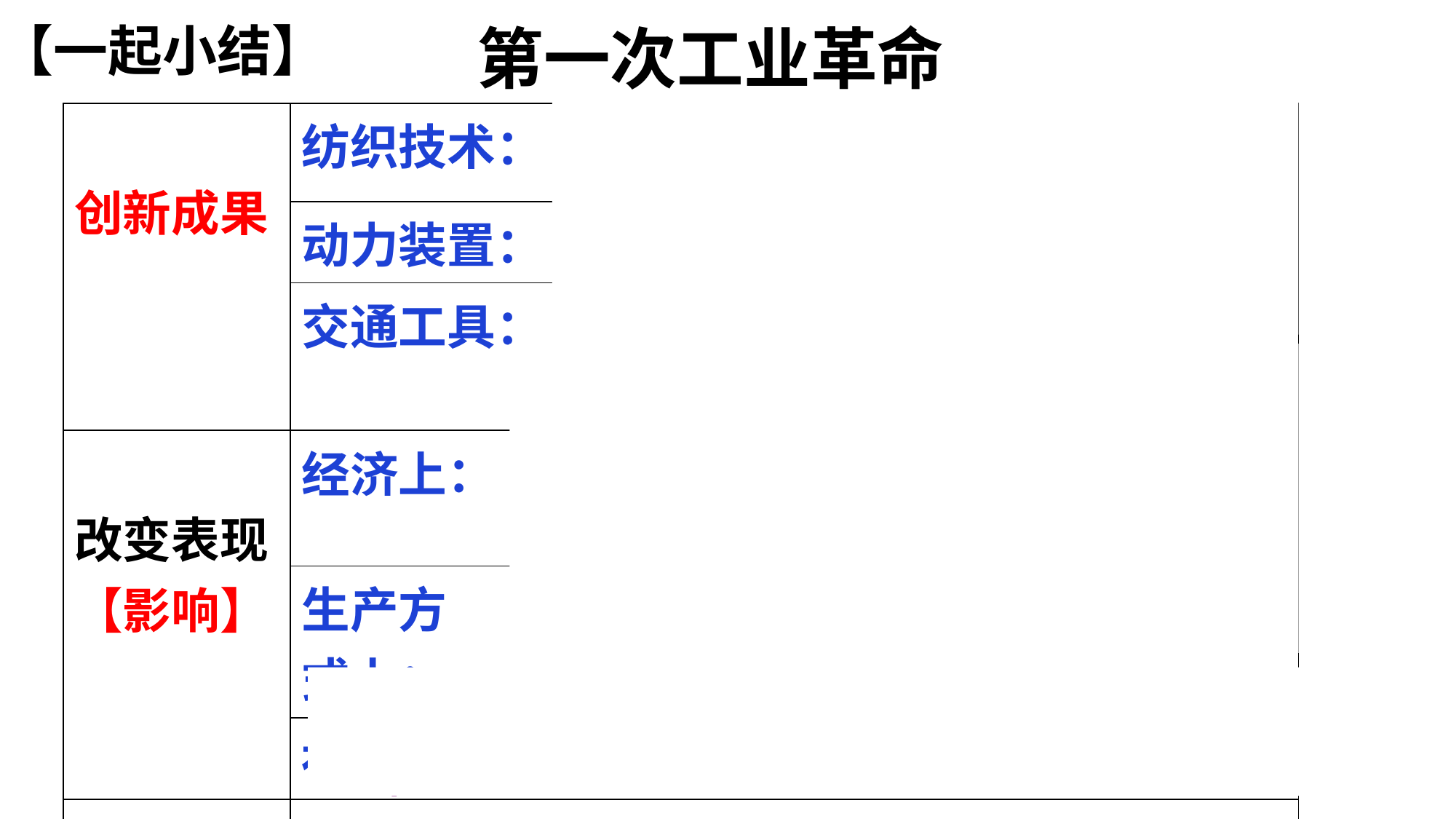

【一起小结】
第一次工业革命

| 创新成果 | 纺织技术： |
| --- | --- |
|  | 动力装置： |
|  | 交通工具： |
| 改变表现 【影响】 | 经济上： |
|  | 生产方 式上： |
|  | 社会问题： |
| 思考 【启示】 |  |
哈格里夫斯的“珍妮机”
瓦特改进的蒸汽机
斯蒂芬森发明的火车
极大提高了生产力，人类进入“蒸汽时代” … …

机器生产代替手工生产，现代工厂制度建立
造成环境污染等问题
科技是第一生产力，我们要大力发展科技;科技创新与保护环境相协调。